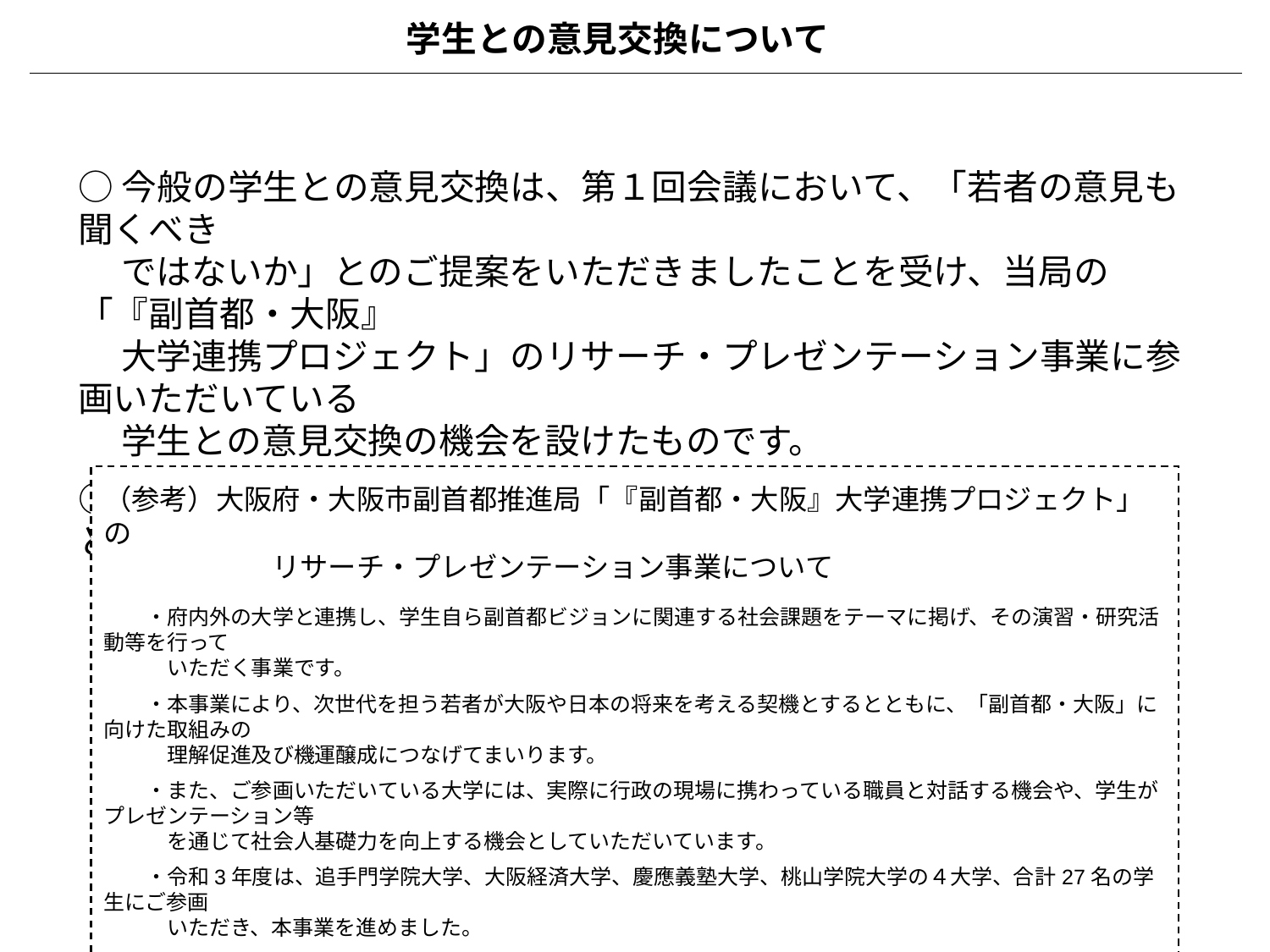

学生との意見交換について
○今般の学生との意見交換は、第１回会議において、「若者の意見も聞くべき
　 ではないか」とのご提案をいただきましたことを受け、当局の「『副首都・大阪』
　 大学連携プロジェクト」のリサーチ・プレゼンテーション事業に参画いただいている
　 学生との意見交換の機会を設けたものです。
○学生の新たな視点や考えなど、様々に意見交換を行っていただくことで、今後
　 の議論の更なる活性化につながればと考えています。

（参考）大阪府・大阪市副首都推進局「『副首都・大阪』大学連携プロジェクト」の
　　　　　　リサーチ・プレゼンテーション事業について
　　・府内外の大学と連携し、学生自ら副首都ビジョンに関連する社会課題をテーマに掲げ、その演習・研究活動等を行って
　　　いただく事業です。
　　・本事業により、次世代を担う若者が大阪や日本の将来を考える契機とするとともに、「副首都・大阪」に向けた取組みの
　　　理解促進及び機運醸成につなげてまいります。
　　・また、ご参画いただいている大学には、実際に行政の現場に携わっている職員と対話する機会や、学生がプレゼンテーション等
　　　を通じて社会人基礎力を向上する機会としていただいています。
　　・令和3年度は、追手門学院大学、大阪経済大学、慶應義塾大学、桃山学院大学の４大学、合計27名の学生にご参画
　　　いただき、本事業を進めました。

2